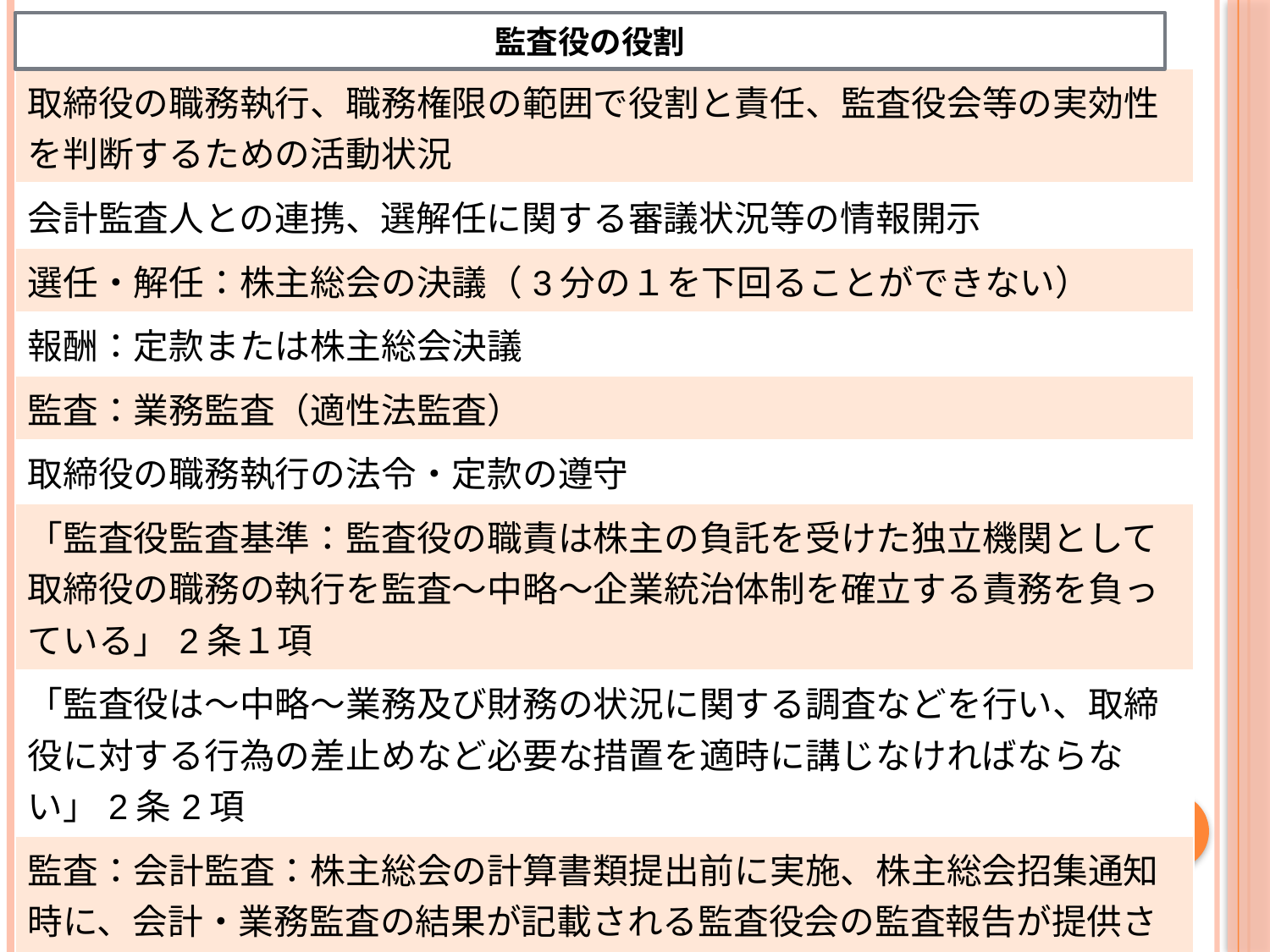

監査役の役割
| 取締役の職務執行、職務権限の範囲で役割と責任、監査役会等の実効性を判断するための活動状況 |
| --- |
| 会計監査人との連携、選解任に関する審議状況等の情報開示 |
| 選任・解任：株主総会の決議（3分の１を下回ることができない） |
| 報酬：定款または株主総会決議 |
| 監査：業務監査（適性法監査） |
| 取締役の職務執行の法令・定款の遵守 |
| 「監査役監査基準：監査役の職責は株主の負託を受けた独立機関として取締役の職務の執行を監査～中略～企業統治体制を確立する責務を負っている」2条１項 |
| 「監査役は～中略～業務及び財務の状況に関する調査などを行い、取締役に対する行為の差止めなど必要な措置を適時に講じなければならない」2条2項 |
| 監査：会計監査：株主総会の計算書類提出前に実施、株主総会招集通知時に、会計・業務監査の結果が記載される監査役会の監査報告が提供される。 |
| 2002年改正の連結計算書類も監査、監査役の監査結果⇒定時株主総会に報告 |
|  |
20